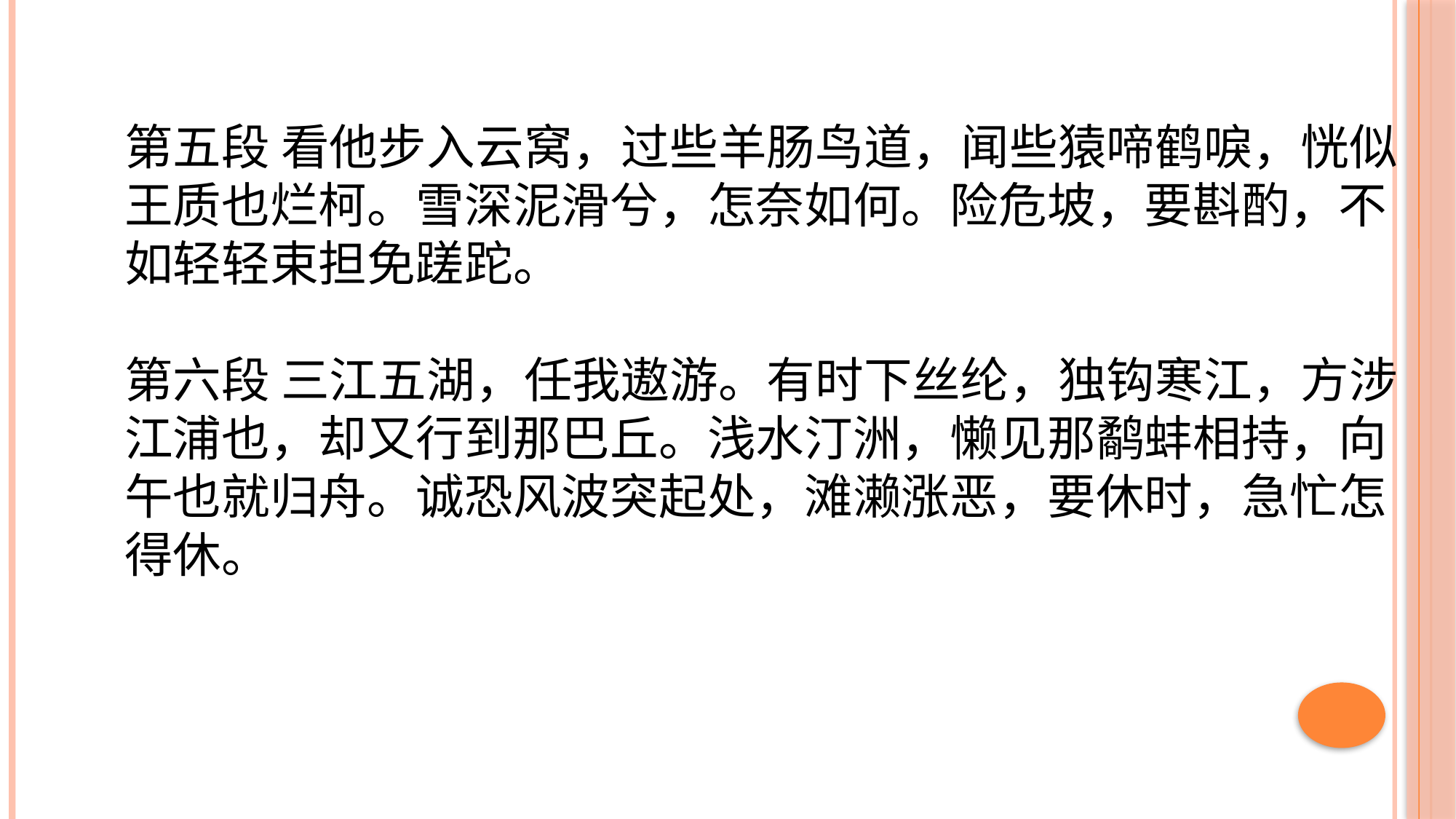

第五段 看他步入云窝，过些羊肠鸟道，闻些猿啼鹤唳，恍似王质也烂柯。雪深泥滑兮，怎奈如何。险危坡，要斟酌，不如轻轻束担免蹉跎。

第六段 三江五湖，任我遨游。有时下丝纶，独钩寒江，方涉江浦也，却又行到那巴丘。浅水汀洲，懒见那鹬蚌相持，向午也就归舟。诚恐风波突起处，滩濑涨恶，要休时，急忙怎得休。